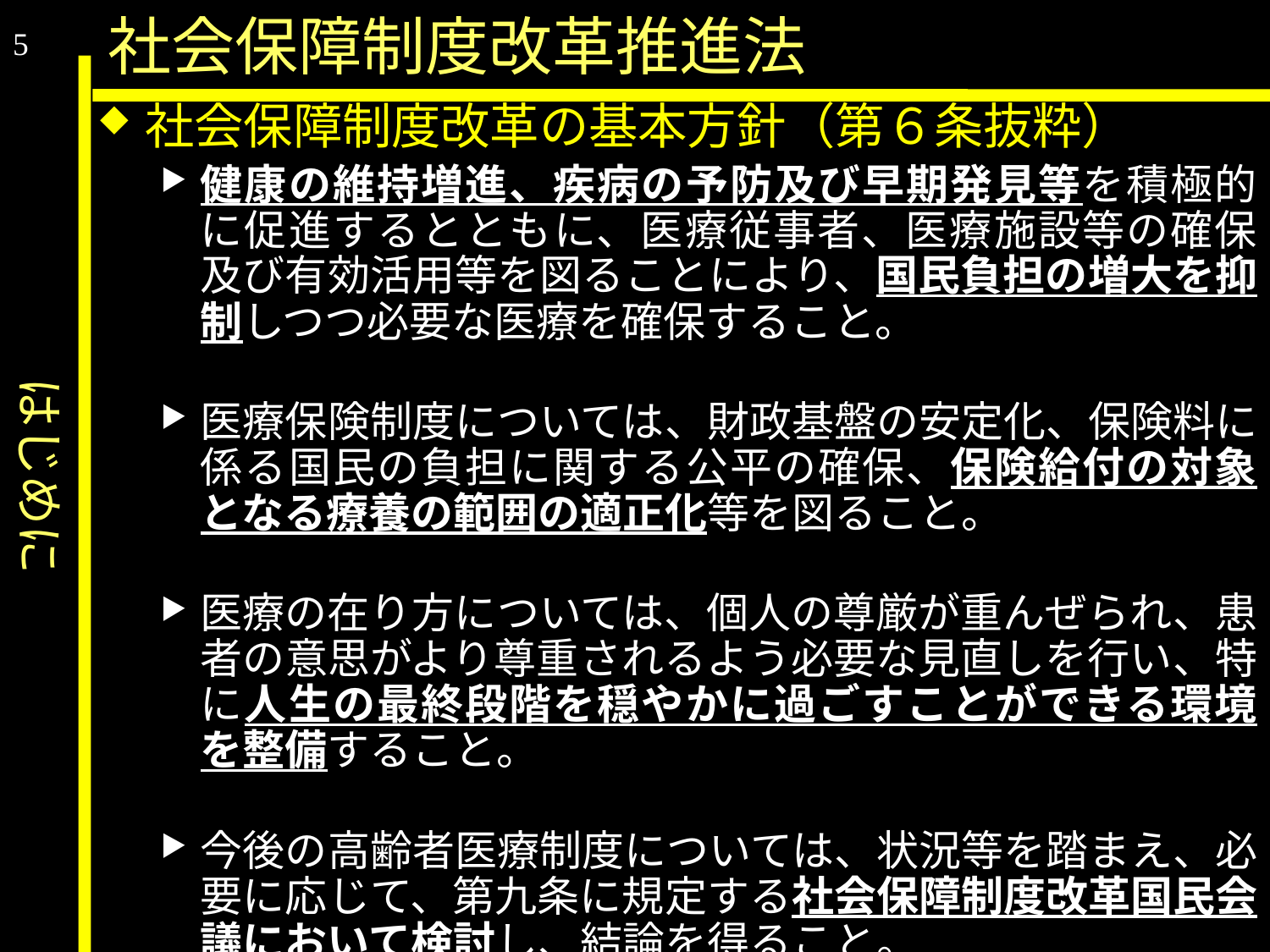

はじめに
社会保障制度改革推進法
5

社会保障制度改革の基本方針（第６条抜粋）
健康の維持増進、疾病の予防及び早期発見等を積極的に促進するとともに、医療従事者、医療施設等の確保及び有効活用等を図ることにより、国民負担の増大を抑制しつつ必要な医療を確保すること。

医療保険制度については、財政基盤の安定化、保険料に係る国民の負担に関する公平の確保、保険給付の対象となる療養の範囲の適正化等を図ること。

医療の在り方については、個人の尊厳が重んぜられ、患者の意思がより尊重されるよう必要な見直しを行い、特に人生の最終段階を穏やかに過ごすことができる環境を整備すること。

今後の高齢者医療制度については、状況等を踏まえ、必要に応じて、第九条に規定する社会保障制度改革国民会議において検討し、結論を得ること。